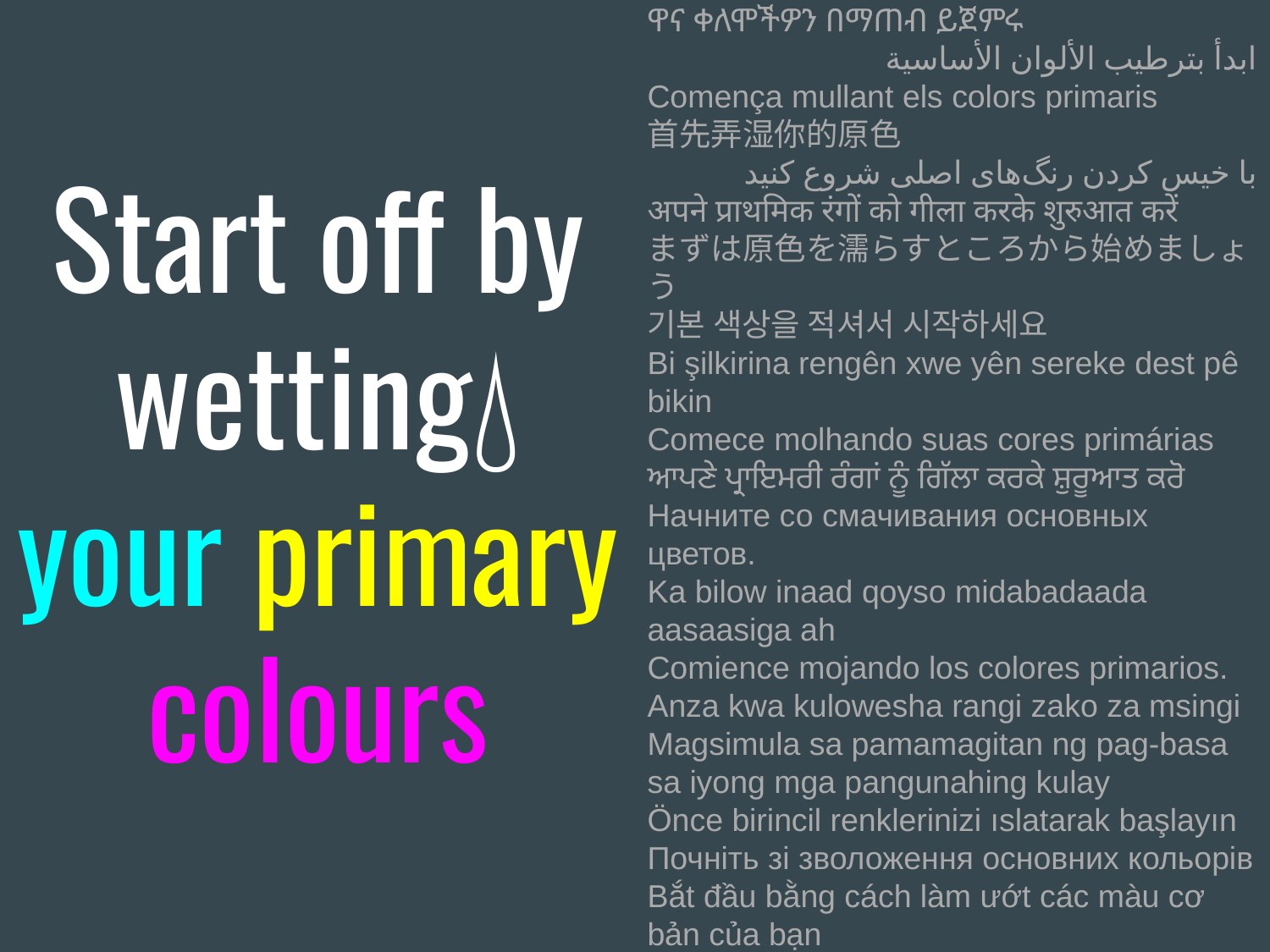

Start off by wetting💧 your primary colours
ዋና ቀለሞችዎን በማጠብ ይጀምሩ
ابدأ بترطيب الألوان الأساسية
Comença mullant els colors primaris
首先弄湿你的原色
با خیس کردن رنگ‌های اصلی شروع کنید
अपने प्राथमिक रंगों को गीला करके शुरुआत करें
まずは原色を濡らすところから始めましょう
기본 색상을 적셔서 시작하세요
Bi şilkirina rengên xwe yên sereke dest pê bikin
Comece molhando suas cores primárias
ਆਪਣੇ ਪ੍ਰਾਇਮਰੀ ਰੰਗਾਂ ਨੂੰ ਗਿੱਲਾ ਕਰਕੇ ਸ਼ੁਰੂਆਤ ਕਰੋ
Начните со смачивания основных цветов.
Ka bilow inaad qoyso midabadaada aasaasiga ah
Comience mojando los colores primarios.
Anza kwa kulowesha rangi zako za msingi
Magsimula sa pamamagitan ng pag-basa sa iyong mga pangunahing kulay
Önce birincil renklerinizi ıslatarak başlayın
Почніть зі зволоження основних кольорів
Bắt đầu bằng cách làm ướt các màu cơ bản của bạn